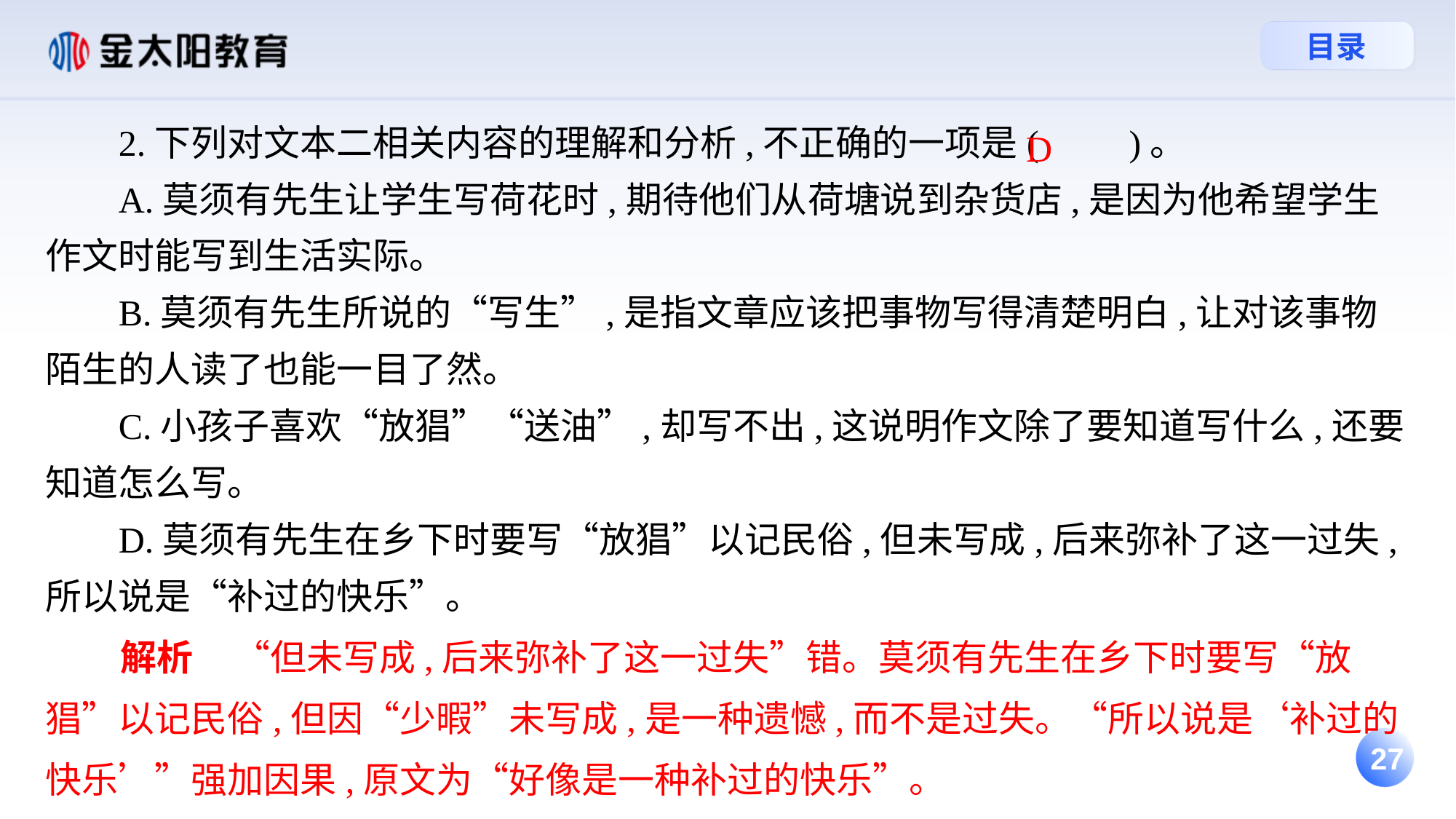

2.下列对文本二相关内容的理解和分析,不正确的一项是(　　)。
        A.莫须有先生让学生写荷花时,期待他们从荷塘说到杂货店,是因为他希望学生作文时能写到生活实际。
        B.莫须有先生所说的“写生”,是指文章应该把事物写得清楚明白,让对该事物陌生的人读了也能一目了然。
        C.小孩子喜欢“放猖”“送油”,却写不出,这说明作文除了要知道写什么,还要知道怎么写。
        D.莫须有先生在乡下时要写“放猖”以记民俗,但未写成,后来弥补了这一过失,所以说是“补过的快乐”。
        解析     “但未写成,后来弥补了这一过失”错。莫须有先生在乡下时要写“放猖”以记民俗,但因“少暇”未写成,是一种遗憾,而不是过失。“所以说是‘补过的快乐’”强加因果,原文为“好像是一种补过的快乐”。
D